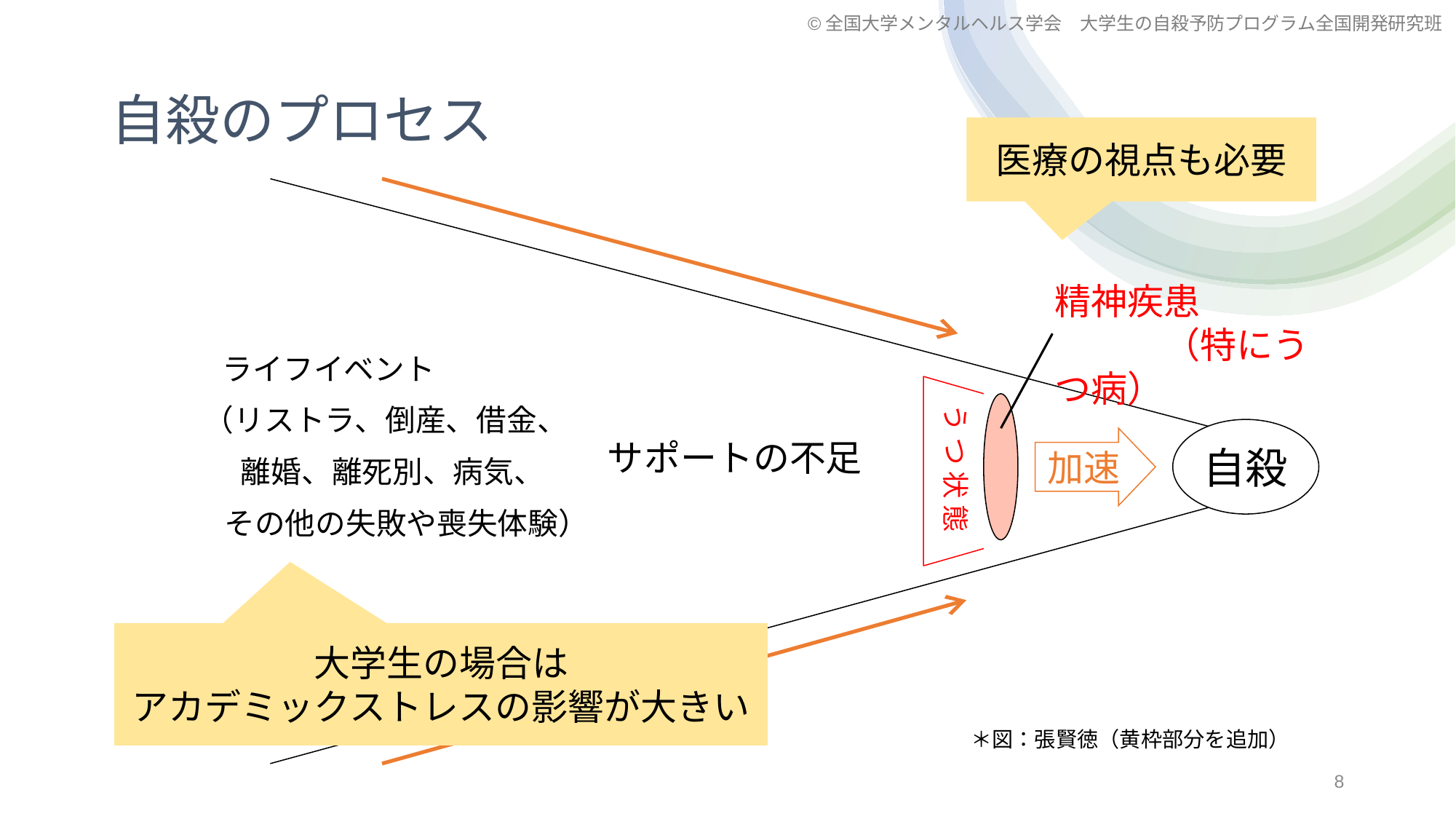

©全国大学メンタルヘルス学会　大学生の自殺予防プログラム全国開発研究班
# 自殺のプロセス

医療の視点も必要

精神疾患　　　　　　（特にうつ病）

  ライフイベント
（リストラ、倒産、借金、
　 離婚、離死別、病気、
  その他の失敗や喪失体験）

う つ 状 態

自殺
加速
サポートの不足

大学生の場合は
アカデミックストレスの影響が大きい
＊図：張賢徳（黄枠部分を追加）
8